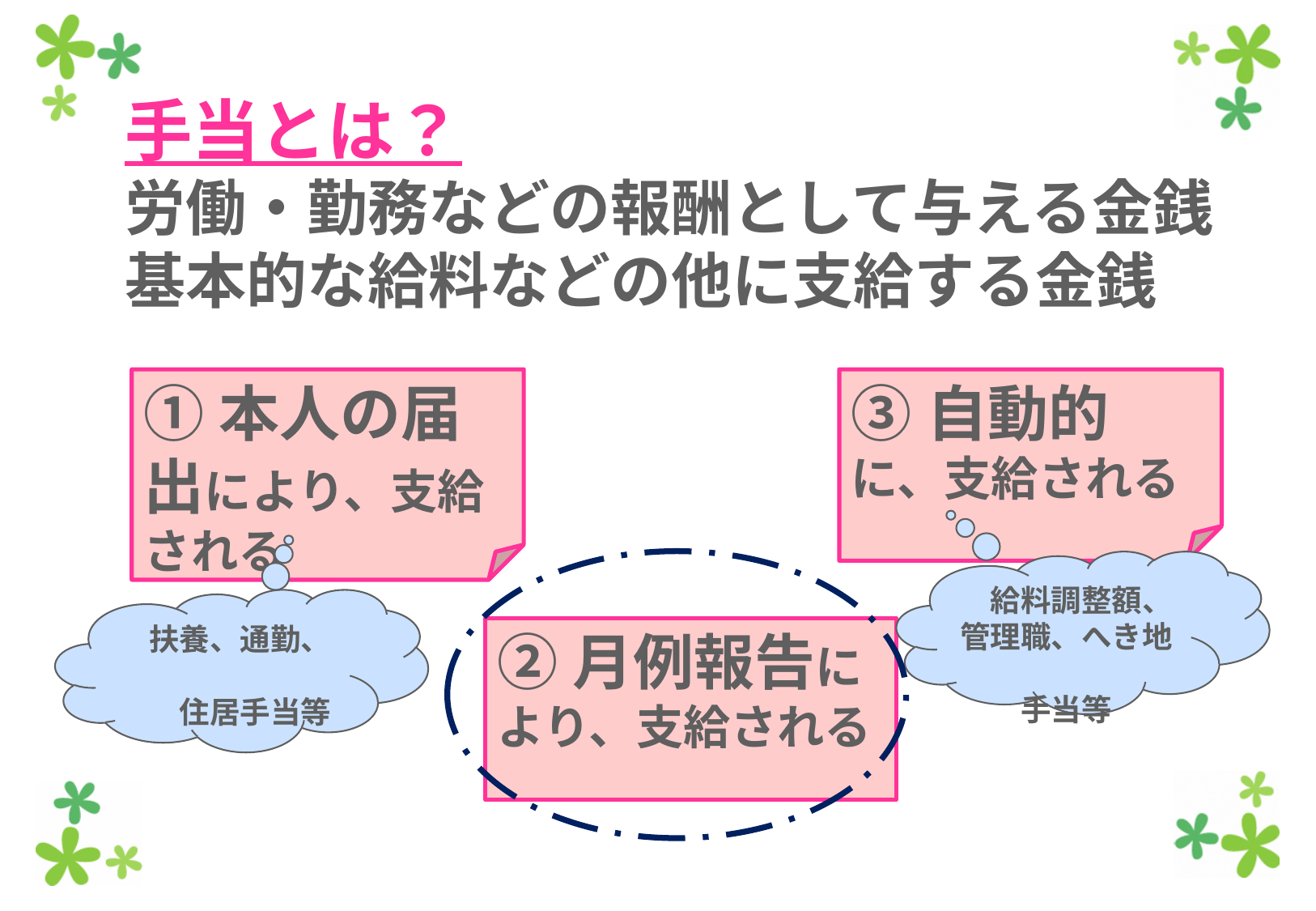

# 手当とは？ 労働・勤務などの報酬として与える金銭 基本的な給料などの他に支給する金銭
①本人の届出により、支給される
③自動的
に、支給される

　給料調整額、管理職、へき地
　　手当等
　扶養、通勤、
　　住居手当等
②月例報告により、支給される